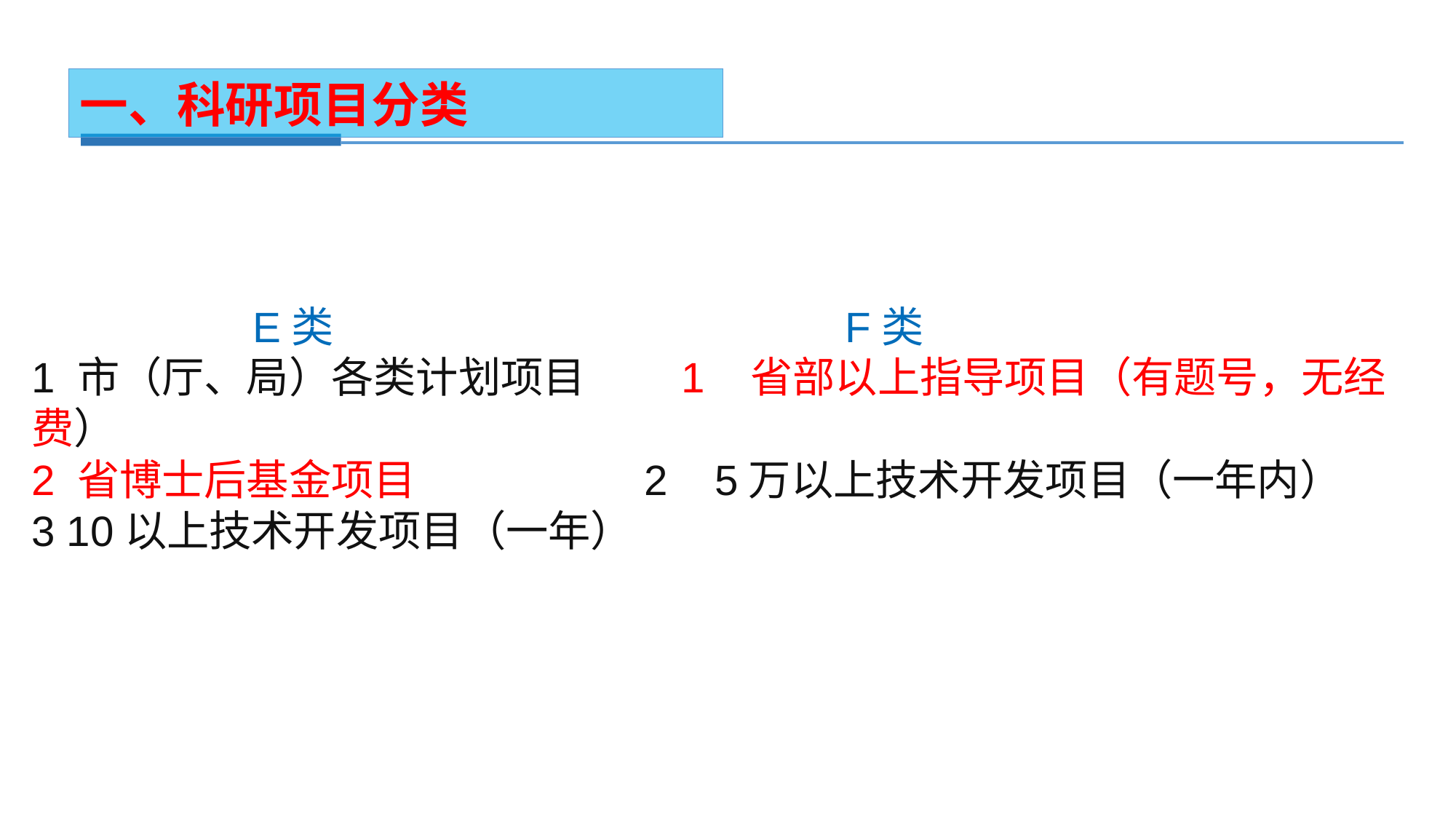

一、科研项目分类
                       E类                                                     F类
1 市（厅、局）各类计划项目         1   省部以上指导项目（有题号，无经费）
2 省博士后基金项目                       2    5万以上技术开发项目（一年内）
3 10以上技术开发项目（一年）